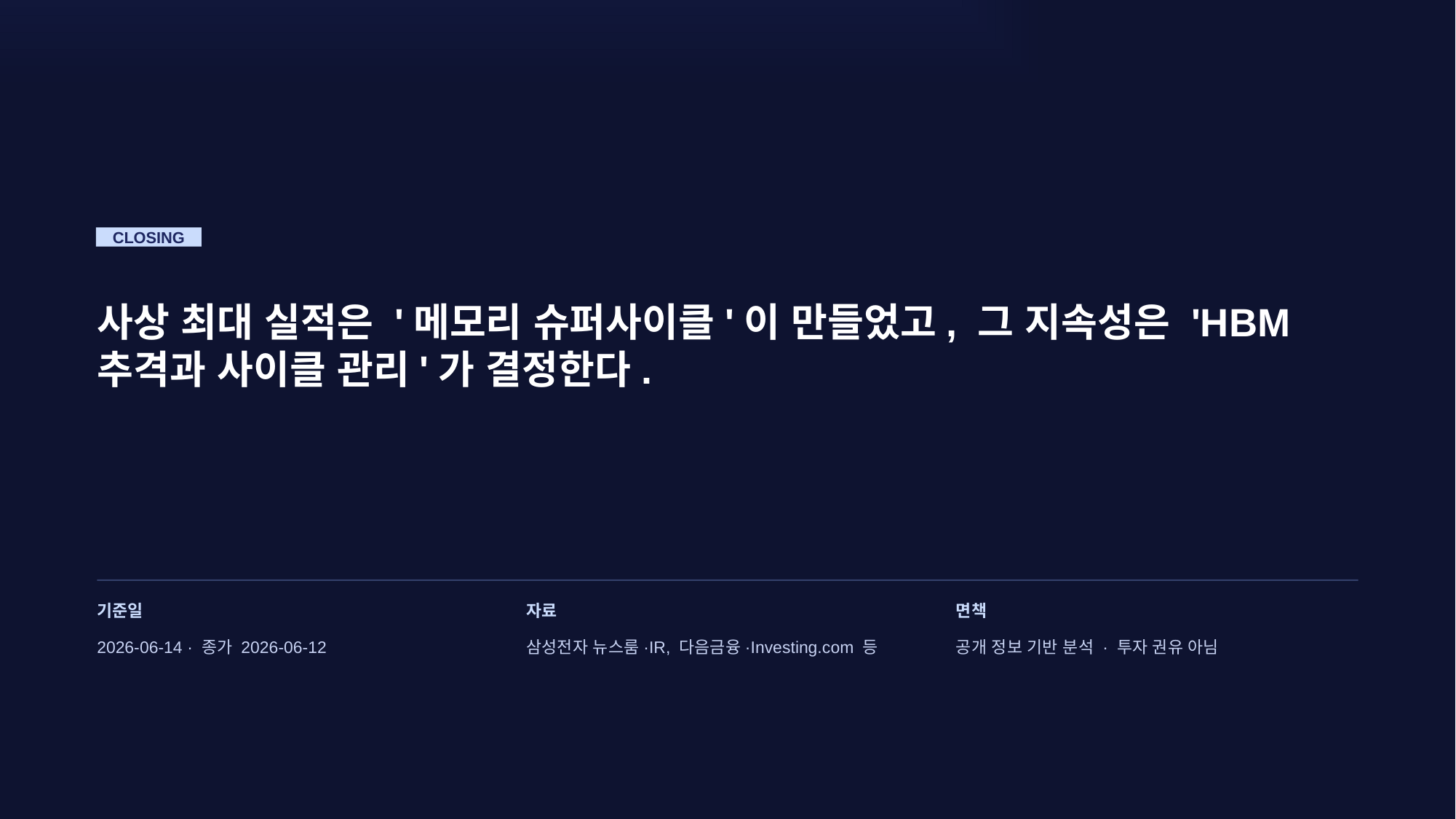

CLOSING
사상 최대 실적은 '메모리 슈퍼사이클'이 만들었고, 그 지속성은 'HBM 추격과 사이클 관리'가 결정한다.

기준일
자료
면책
2026-06-14 · 종가 2026-06-12
삼성전자 뉴스룸·IR, 다음금융·Investing.com 등
공개 정보 기반 분석 · 투자 권유 아님